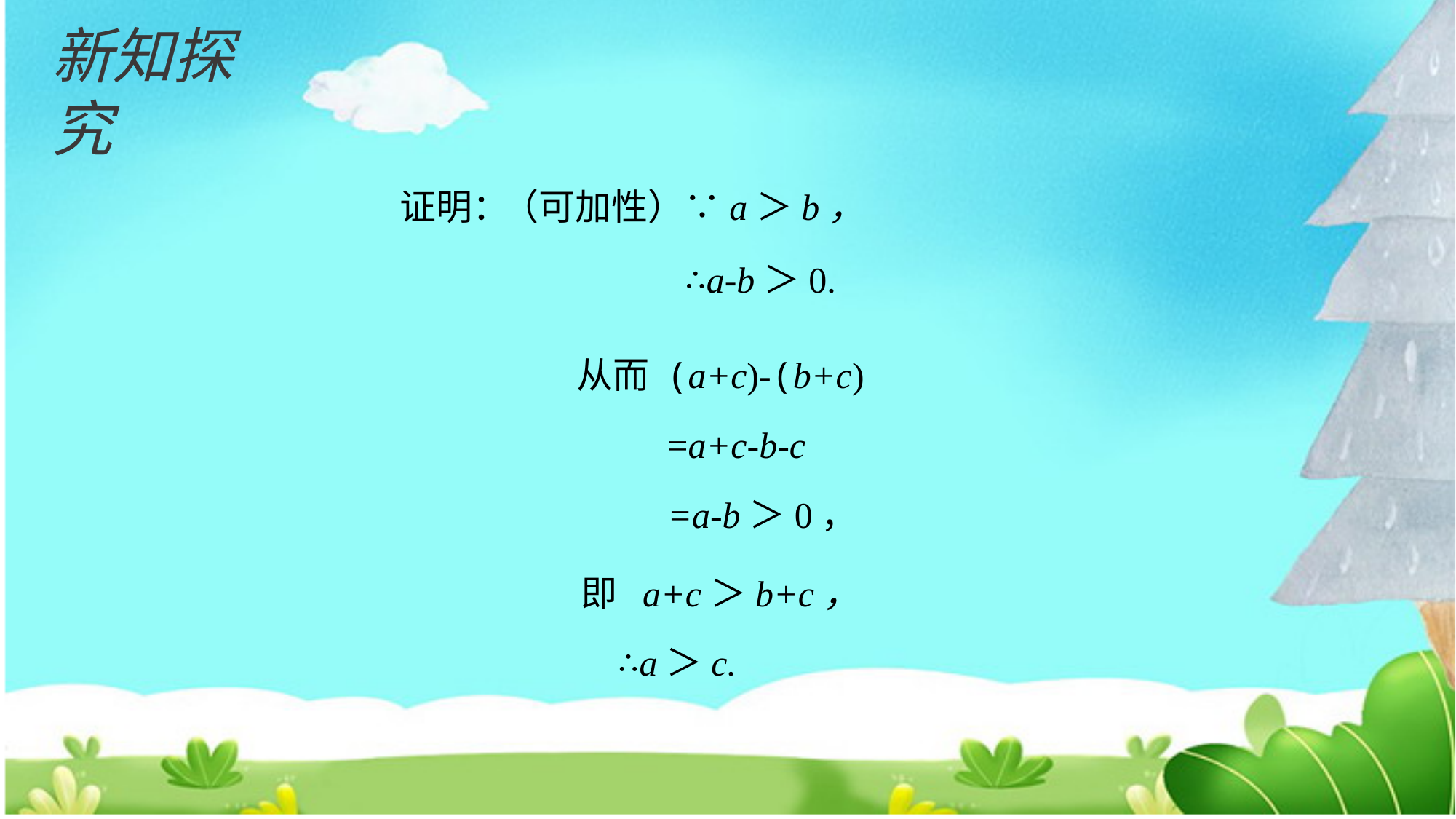

新知探究
证明：
（可加性）∵a＞b，
∴a-b＞0.

从而 (a+c)-(b+c)
          =a+c-b-c
          =a-b＞0，
即  a+c＞b+c，
    ∴a＞c.